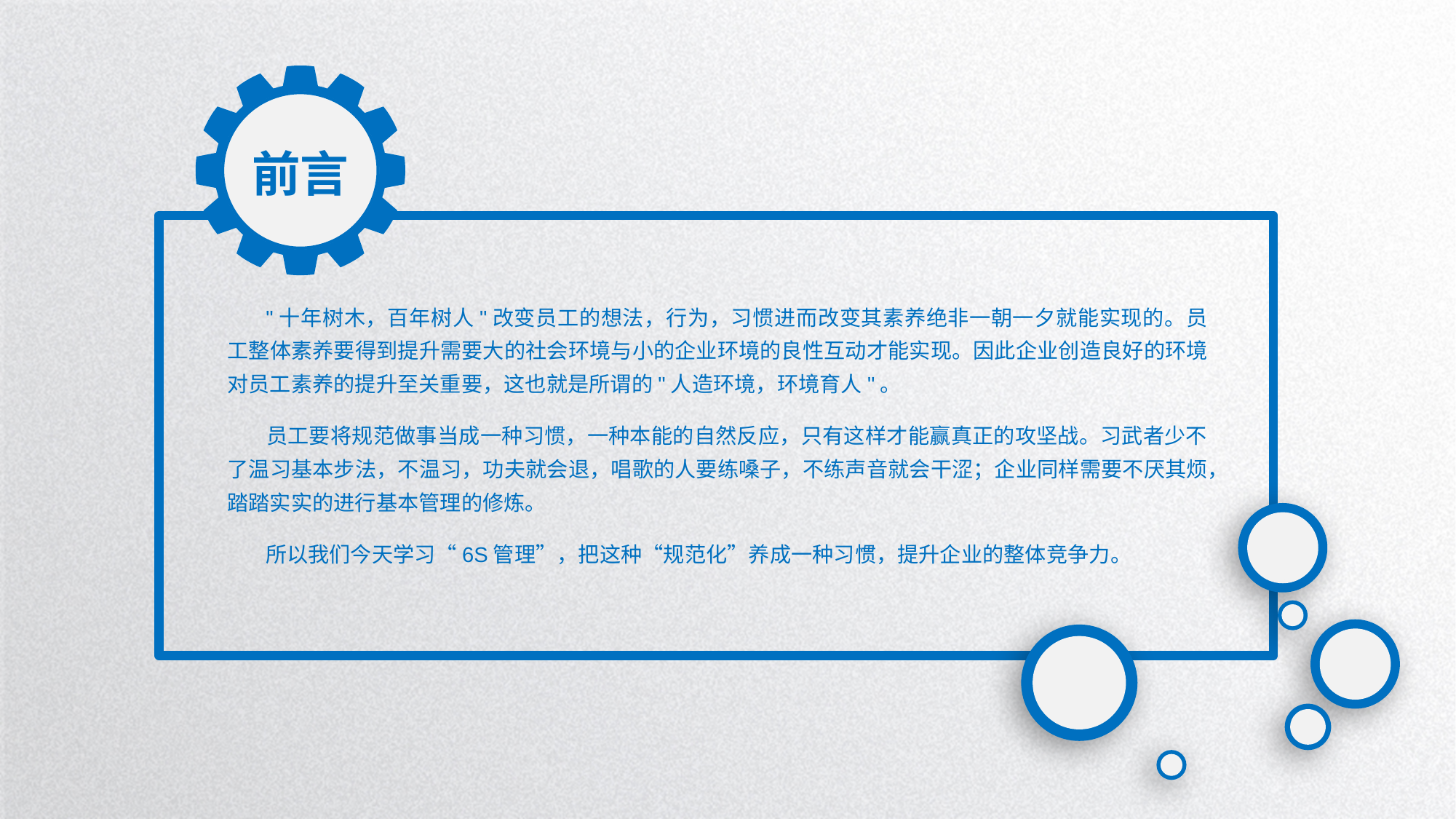

前言

      "十年树木，百年树人"改变员工的想法，行为，习惯进而改变其素养绝非一朝一夕就能实现的。员工整体素养要得到提升需要大的社会环境与小的企业环境的良性互动才能实现。因此企业创造良好的环境对员工素养的提升至关重要，这也就是所谓的"人造环境，环境育人"。
       员工要将规范做事当成一种习惯，一种本能的自然反应，只有这样才能赢真正的攻坚战。习武者少不了温习基本步法，不温习，功夫就会退，唱歌的人要练嗓子，不练声音就会干涩；企业同样需要不厌其烦，踏踏实实的进行基本管理的修炼。
       所以我们今天学习“6S管理”，把这种“规范化”养成一种习惯，提升企业的整体竞争力。